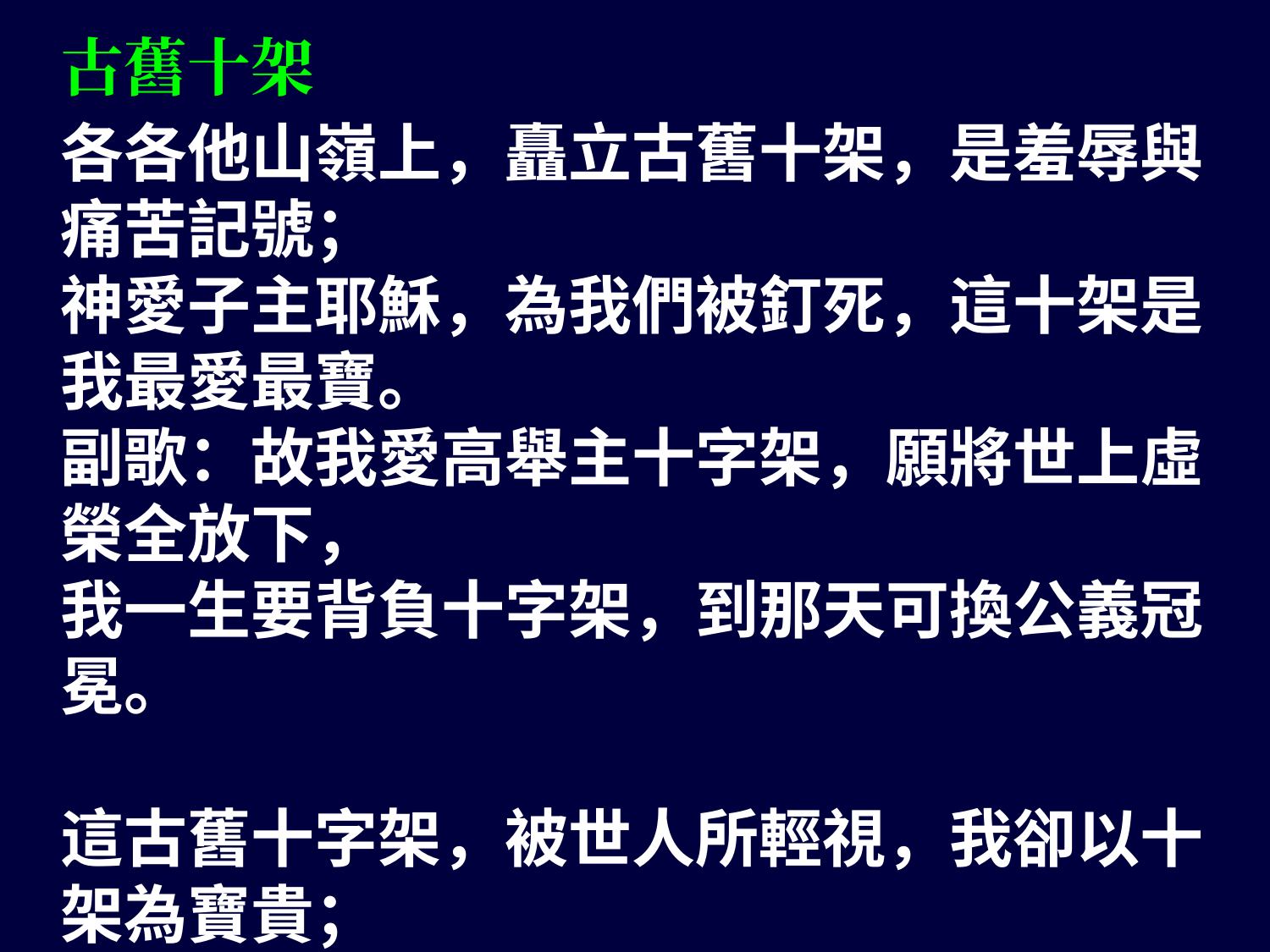

古舊十架
各各他山嶺上，矗立古舊十架，是羞辱與痛苦記號；
神愛子主耶穌，為我們被釘死，這十架是我最愛最寶。
副歌：故我愛高舉主十字架，願將世上虛榮全放下，
我一生要背負十字架，到那天可換公義冠冕。

這古舊十字架，被世人所輕視，我卻以十架為寶貴；
神愛子主耶穌，捨棄天堂榮華，願背負十架往各各他。
副歌：故我愛高舉主十字架，願將世上虛榮全放下，
我一生要背負十字架，到那天可換公義冠冕。